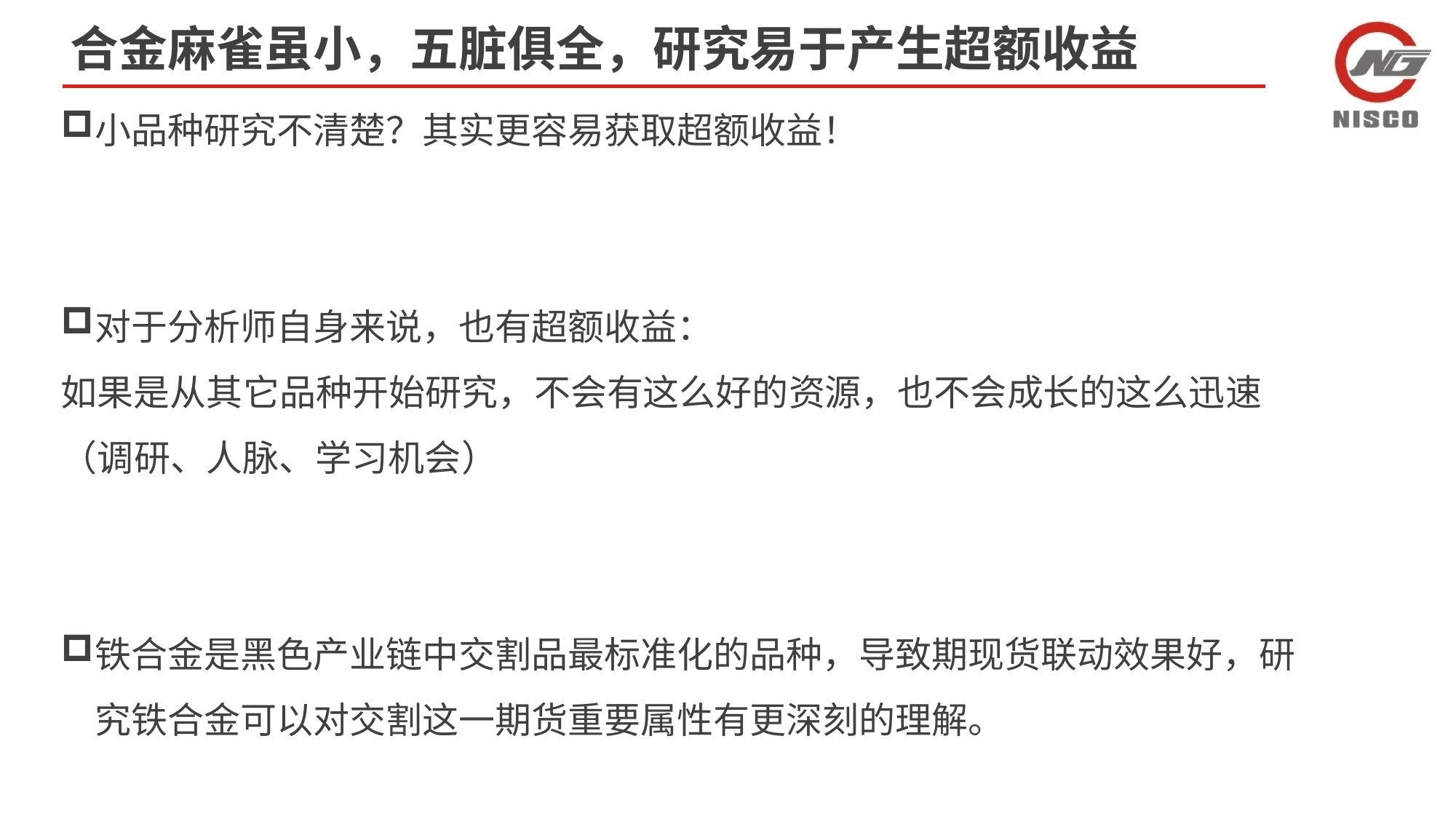

合金麻雀虽小，五脏俱全，研究易于产生超额收益
小品种研究不清楚？其实更容易获取超额收益！

对于分析师自身来说，也有超额收益：
如果是从其它品种开始研究，不会有这么好的资源，也不会成长的这么迅速（调研、人脉、学习机会）

铁合金是黑色产业链中交割品最标准化的品种，导致期现货联动效果好，研究铁合金可以对交割这一期货重要属性有更深刻的理解。